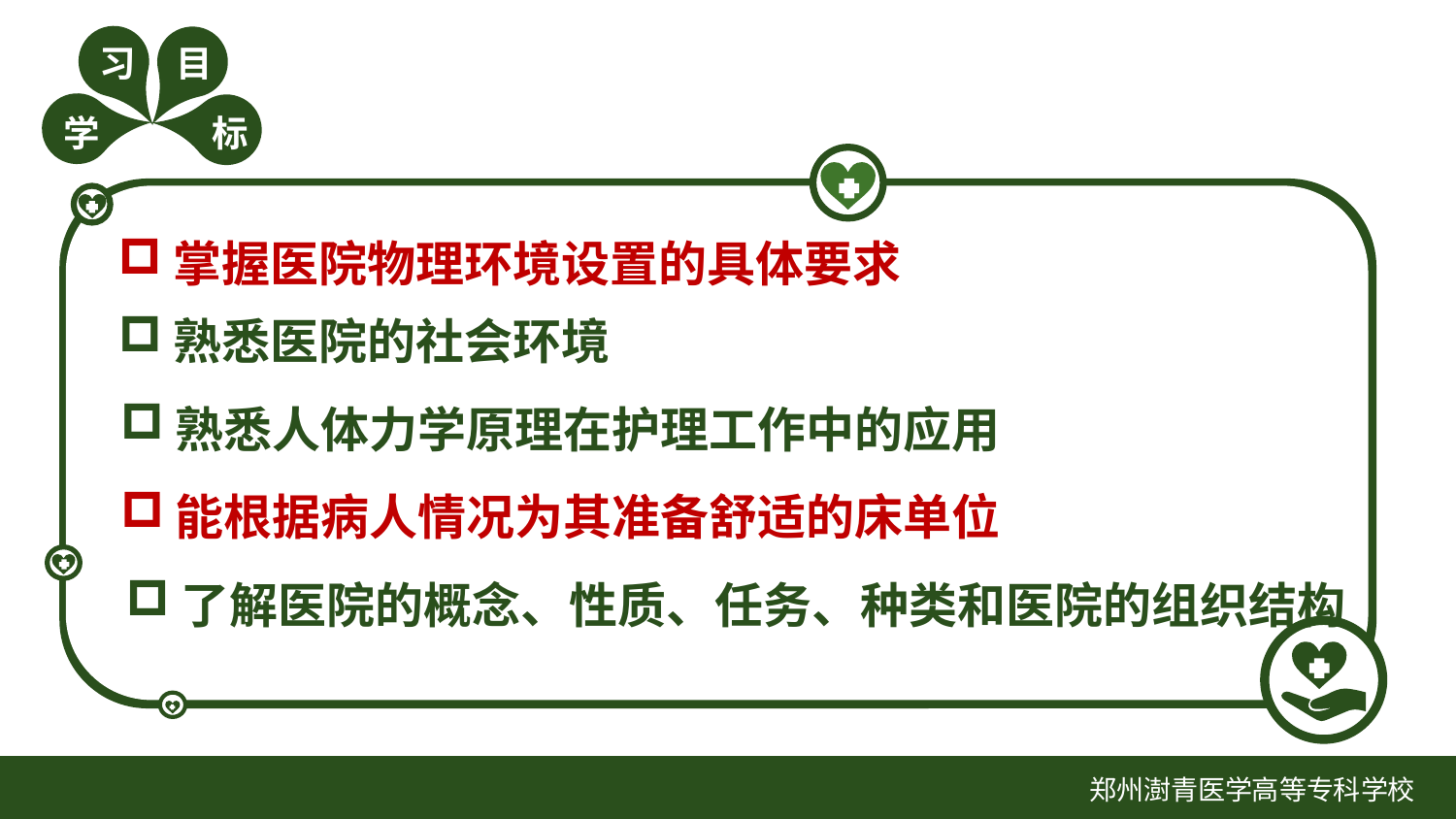

掌握医院物理环境设置的具体要求
熟悉医院的社会环境
熟悉人体力学原理在护理工作中的应用
能根据病人情况为其准备舒适的床单位
了解医院的概念、性质、任务、种类和医院的组织结构